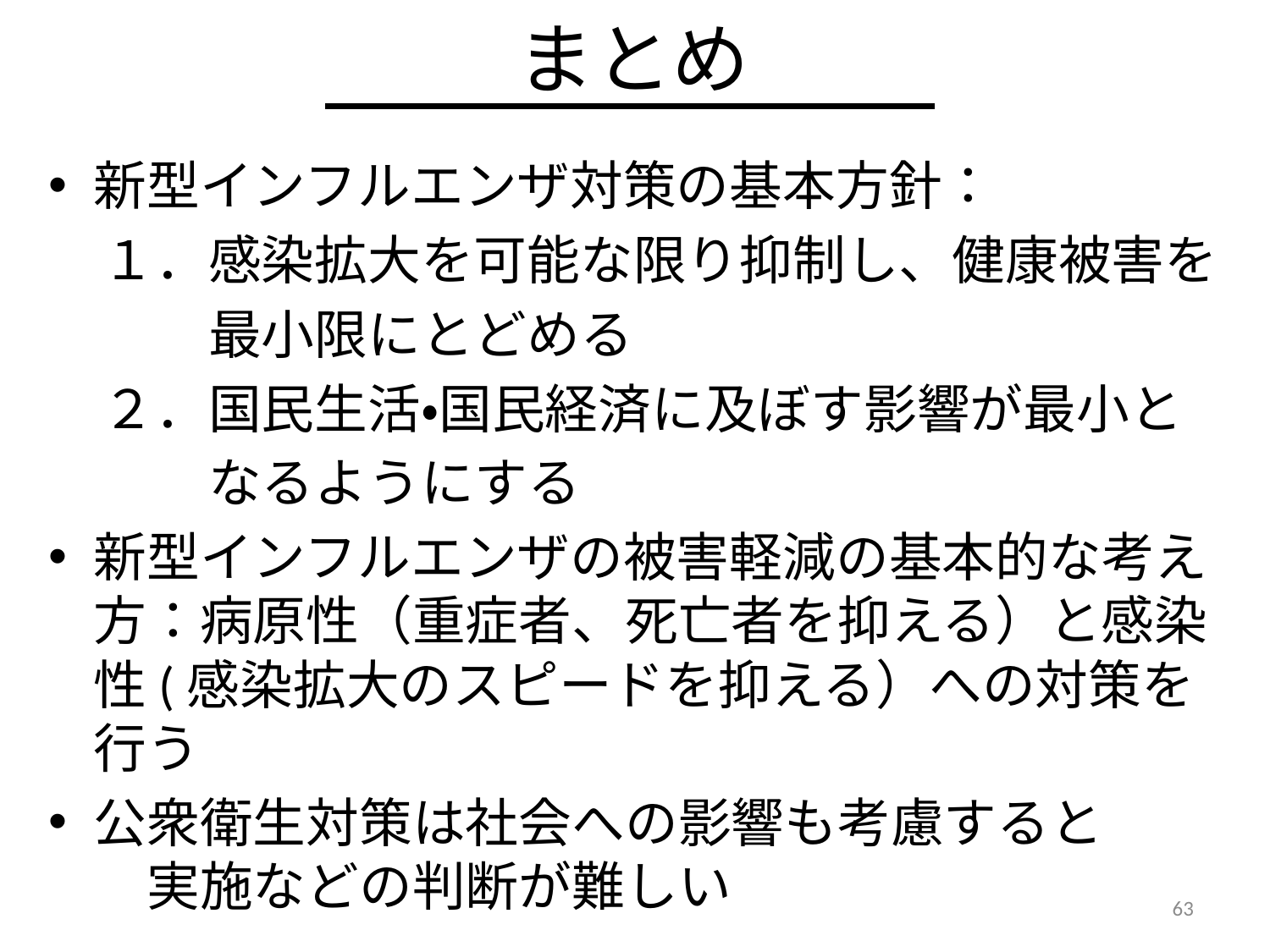

# まとめ
新型インフルエンザ対策の基本方針：
　１．感染拡大を可能な限り抑制し、健康被害を
　　　最小限にとどめる
　２．国民生活・国民経済に及ぼす影響が最小と
　　　なるようにする
新型インフルエンザの被害軽減の基本的な考え方：病原性（重症者、死亡者を抑える）と感染性(感染拡大のスピードを抑える）への対策を行う
公衆衛生対策は社会への影響も考慮すると　　　実施などの判断が難しい
63